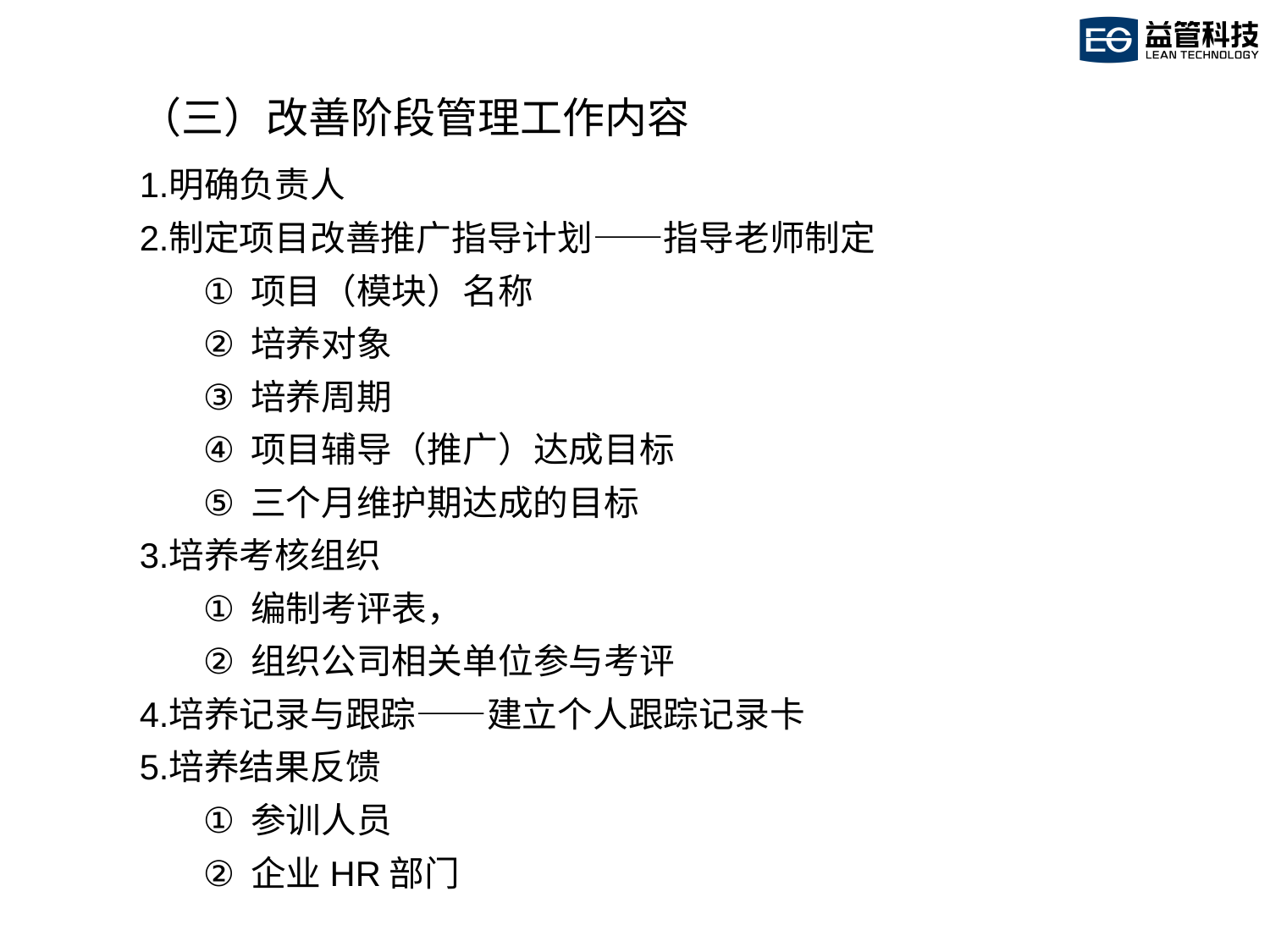

（三）改善阶段管理工作内容
明确负责人
制定项目改善推广指导计划——指导老师制定
项目（模块）名称
培养对象
培养周期
项目辅导（推广）达成目标
三个月维护期达成的目标
培养考核组织
编制考评表，
组织公司相关单位参与考评
培养记录与跟踪——建立个人跟踪记录卡
培养结果反馈
参训人员
企业HR部门